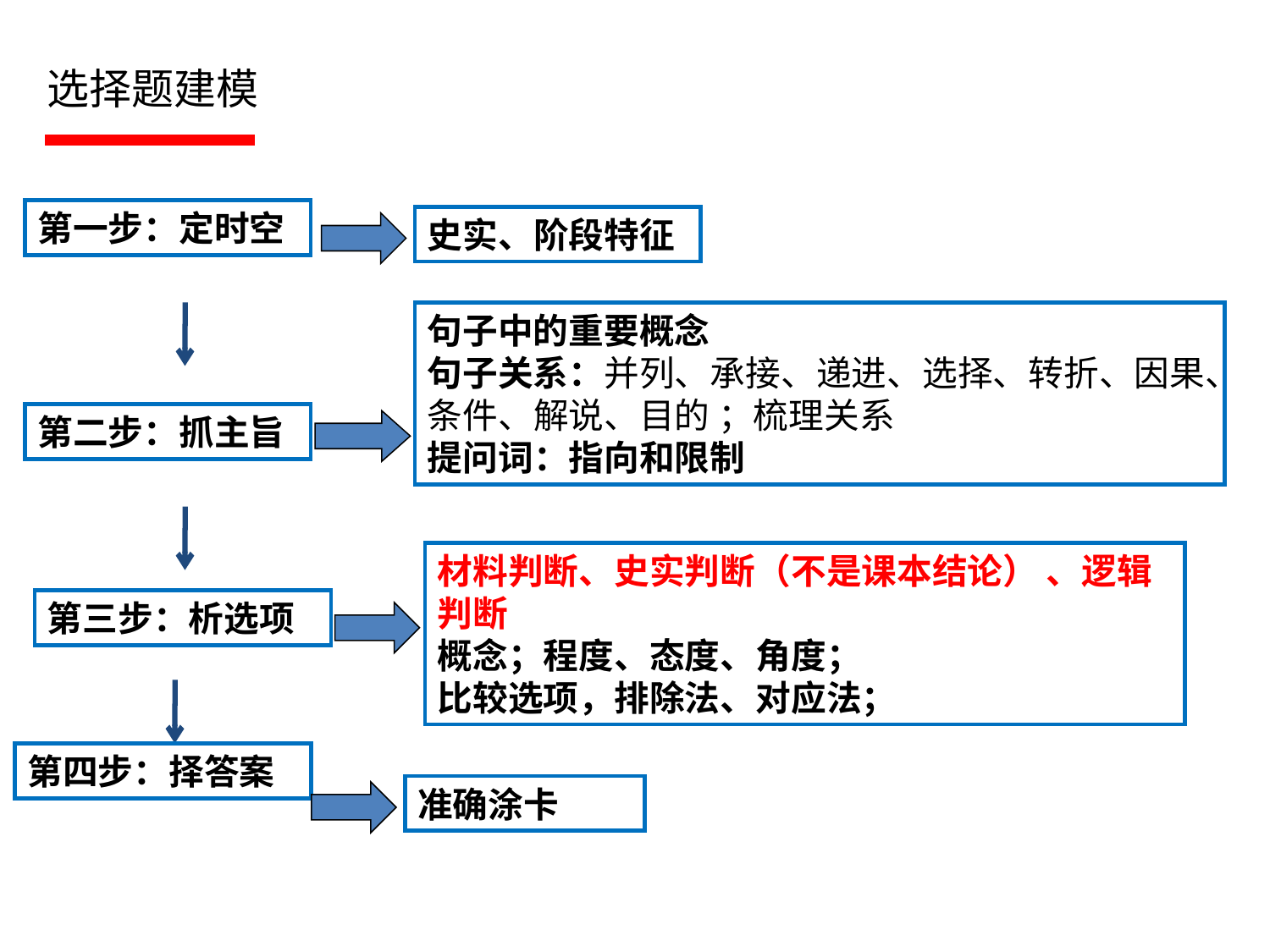

选择题建模
第一步：定时空
史实、阶段特征

句子中的重要概念
句子关系：并列、承接、递进、选择、转折、因果、条件、解说、目的 ；梳理关系
提问词：指向和限制
第二步：抓主旨

材料判断、史实判断（不是课本结论） 、逻辑判断
概念；程度、态度、角度；
比较选项，排除法、对应法；
第三步：析选项

第四步：择答案
准确涂卡